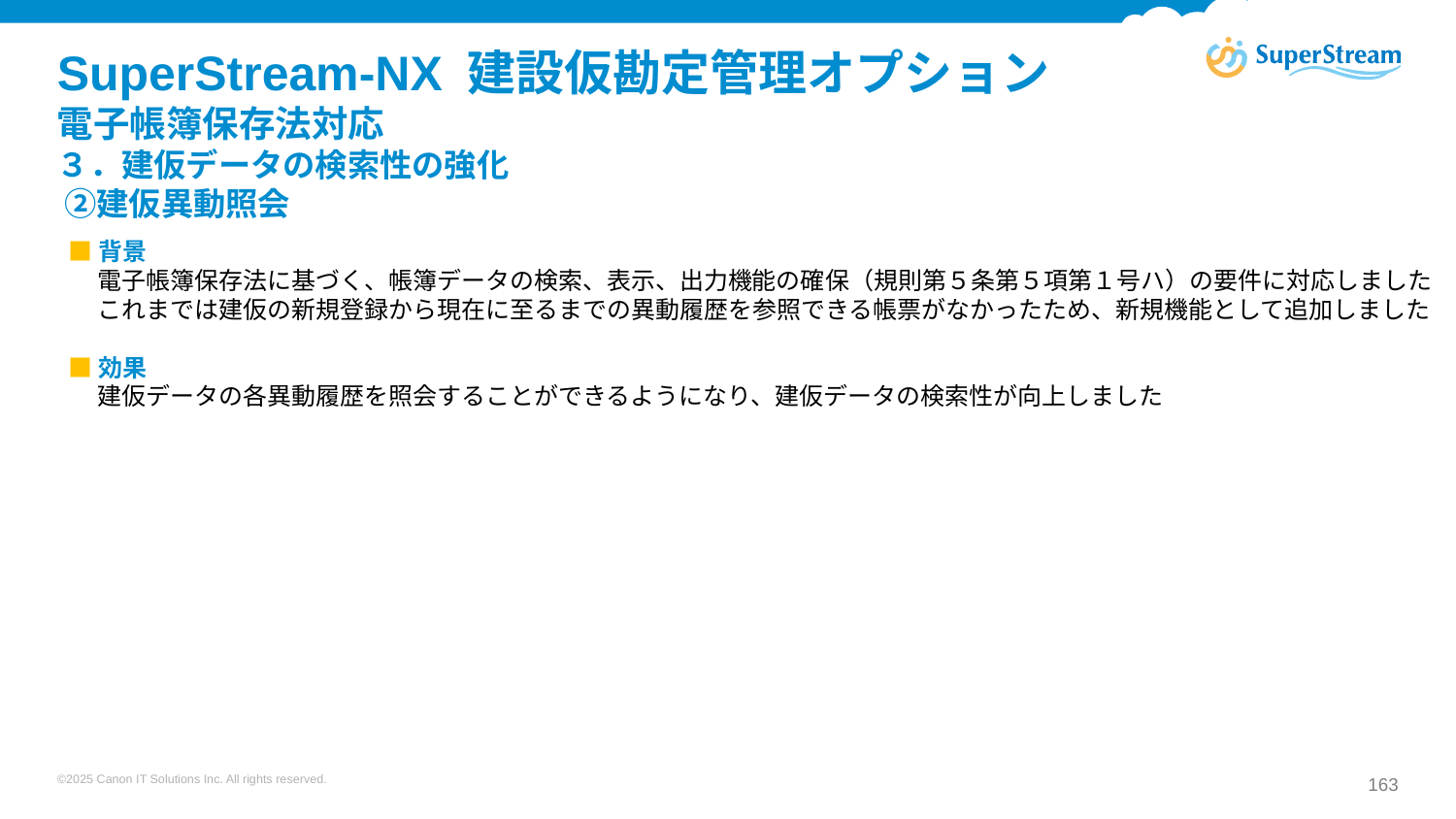

# SuperStream-NX 建設仮勘定管理オプション 電子帳簿保存法対応 ３．建仮データの検索性の強化 ②建仮異動照会
■背景
電子帳簿保存法に基づく、帳簿データの検索、表示、出力機能の確保（規則第５条第５項第１号ハ）の要件に対応しました
これまでは建仮の新規登録から現在に至るまでの異動履歴を参照できる帳票がなかったため、新規機能として追加しました

■効果
建仮データの各異動履歴を照会することができるようになり、建仮データの検索性が向上しました

©2025 Canon IT Solutions Inc. All rights reserved.
163